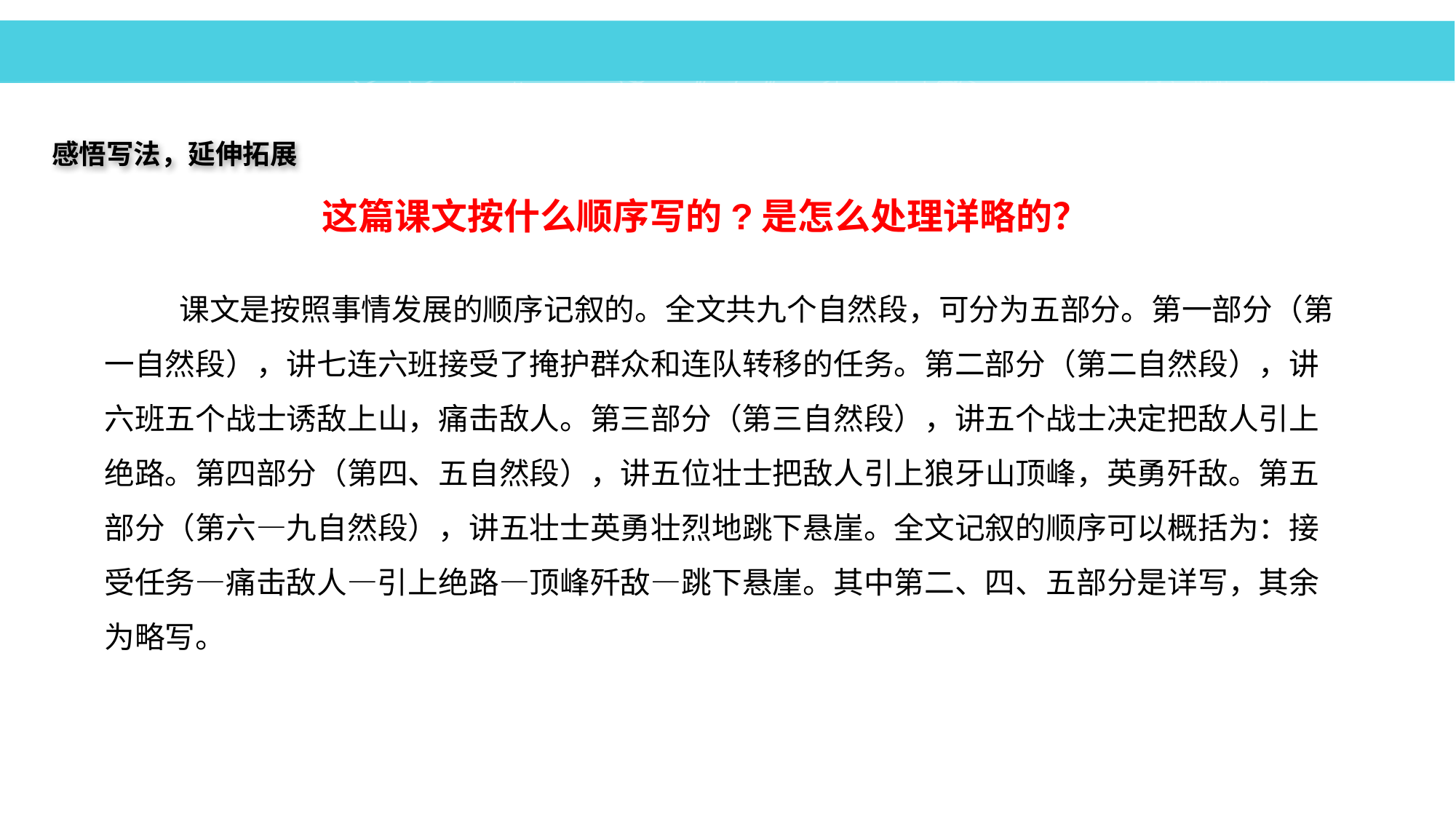

感悟写法，延伸拓展
这篇课文按什么顺序写的?是怎么处理详略的？
课文是按照事情发展的顺序记叙的。全文共九个自然段，可分为五部分。第一部分（第一自然段），讲七连六班接受了掩护群众和连队转移的任务。第二部分（第二自然段），讲六班五个战士诱敌上山，痛击敌人。第三部分（第三自然段），讲五个战士决定把敌人引上绝路。第四部分（第四、五自然段），讲五位壮士把敌人引上狼牙山顶峰，英勇歼敌。第五部分（第六—九自然段），讲五壮士英勇壮烈地跳下悬崖。全文记叙的顺序可以概括为：接受任务—痛击敌人—引上绝路—顶峰歼敌—跳下悬崖。其中第二、四、五部分是详写，其余为略写。